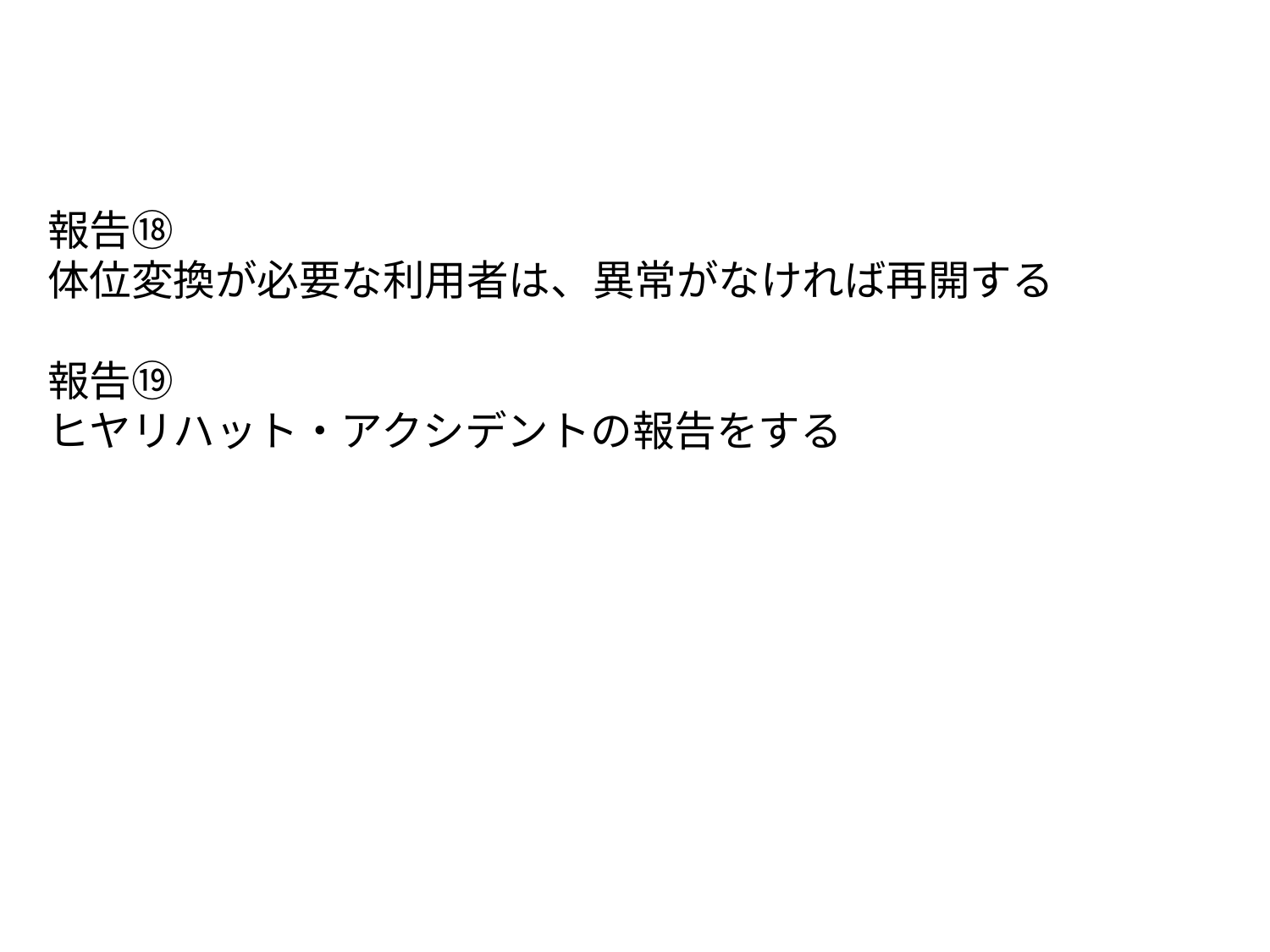

# 報告⑱ 体位変換が必要な利用者は、異常がなければ再開する 報告⑲ ヒヤリハット・アクシデントの報告をする